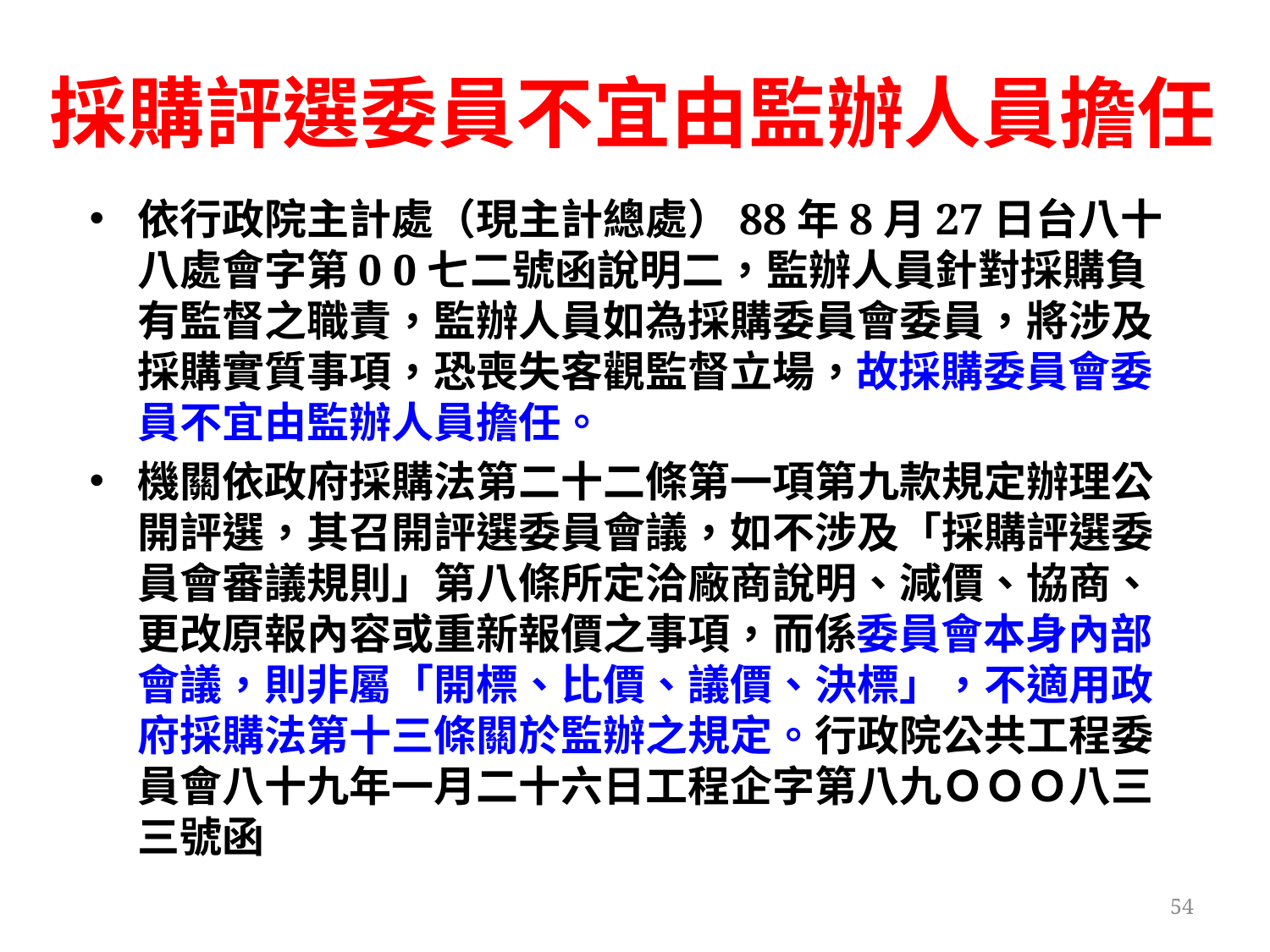

# 採購評選委員不宜由監辦人員擔任
依行政院主計處（現主計總處）88年8月27日台八十八處會字第0 0七二號函說明二，監辦人員針對採購負有監督之職責，監辦人員如為採購委員會委員，將涉及採購實質事項，恐喪失客觀監督立場，故採購委員會委員不宜由監辦人員擔任。
機關依政府採購法第二十二條第一項第九款規定辦理公開評選，其召開評選委員會議，如不涉及「採購評選委員會審議規則」第八條所定洽廠商說明、減價、協商、更改原報內容或重新報價之事項，而係委員會本身內部會議，則非屬「開標、比價、議價、決標」，不適用政府採購法第十三條關於監辦之規定。行政院公共工程委員會八十九年一月二十六日工程企字第八九ＯＯＯ八三三號函
54